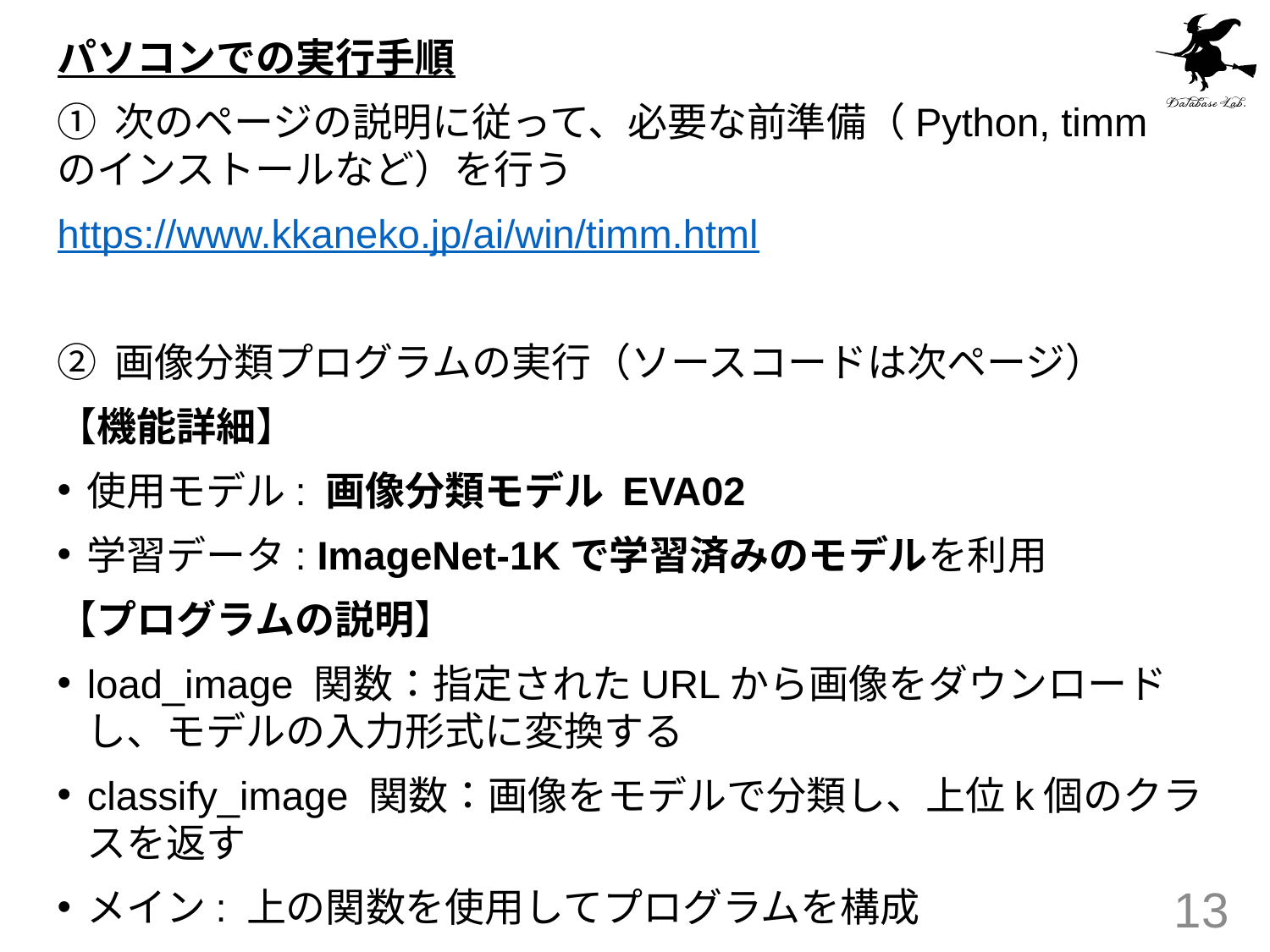

パソコンでの実行手順
① 次のページの説明に従って、必要な前準備（Python, timm のインストールなど）を行う
https://www.kkaneko.jp/ai/win/timm.html

② 画像分類プログラムの実行（ソースコードは次ページ）
【機能詳細】
使用モデル: 画像分類モデル EVA02
学習データ: ImageNet-1Kで学習済みのモデルを利用
【プログラムの説明】
load_image 関数：指定されたURLから画像をダウンロードし、モデルの入力形式に変換する
classify_image 関数：画像をモデルで分類し、上位k個のクラスを返す
メイン: 上の関数を使用してプログラムを構成

13